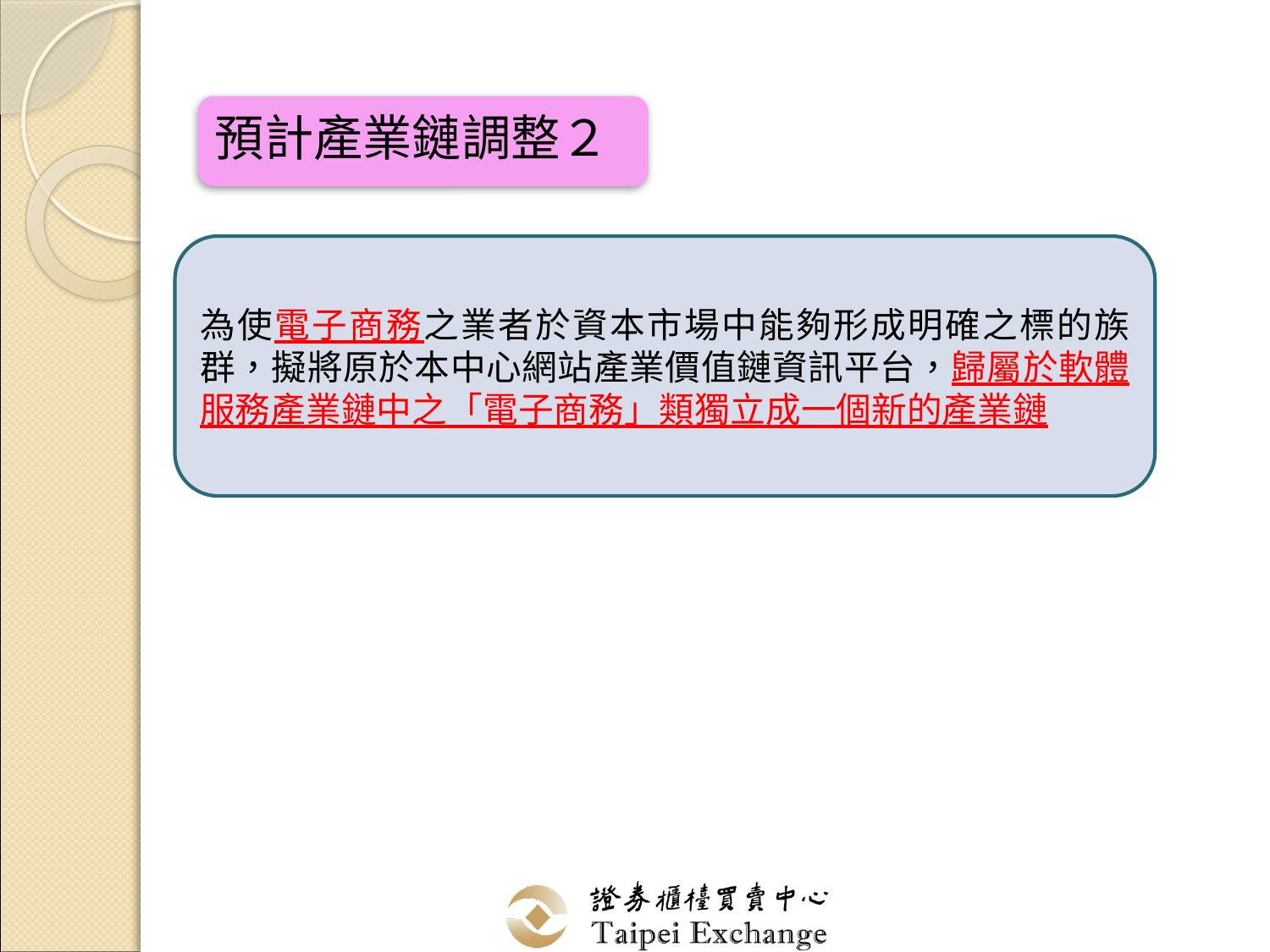

預計產業鏈調整２
為使電子商務之業者於資本市場中能夠形成明確之標的族群，擬將原於本中心網站產業價值鏈資訊平台，歸屬於軟體服務產業鏈中之「電子商務」類獨立成一個新的產業鏈